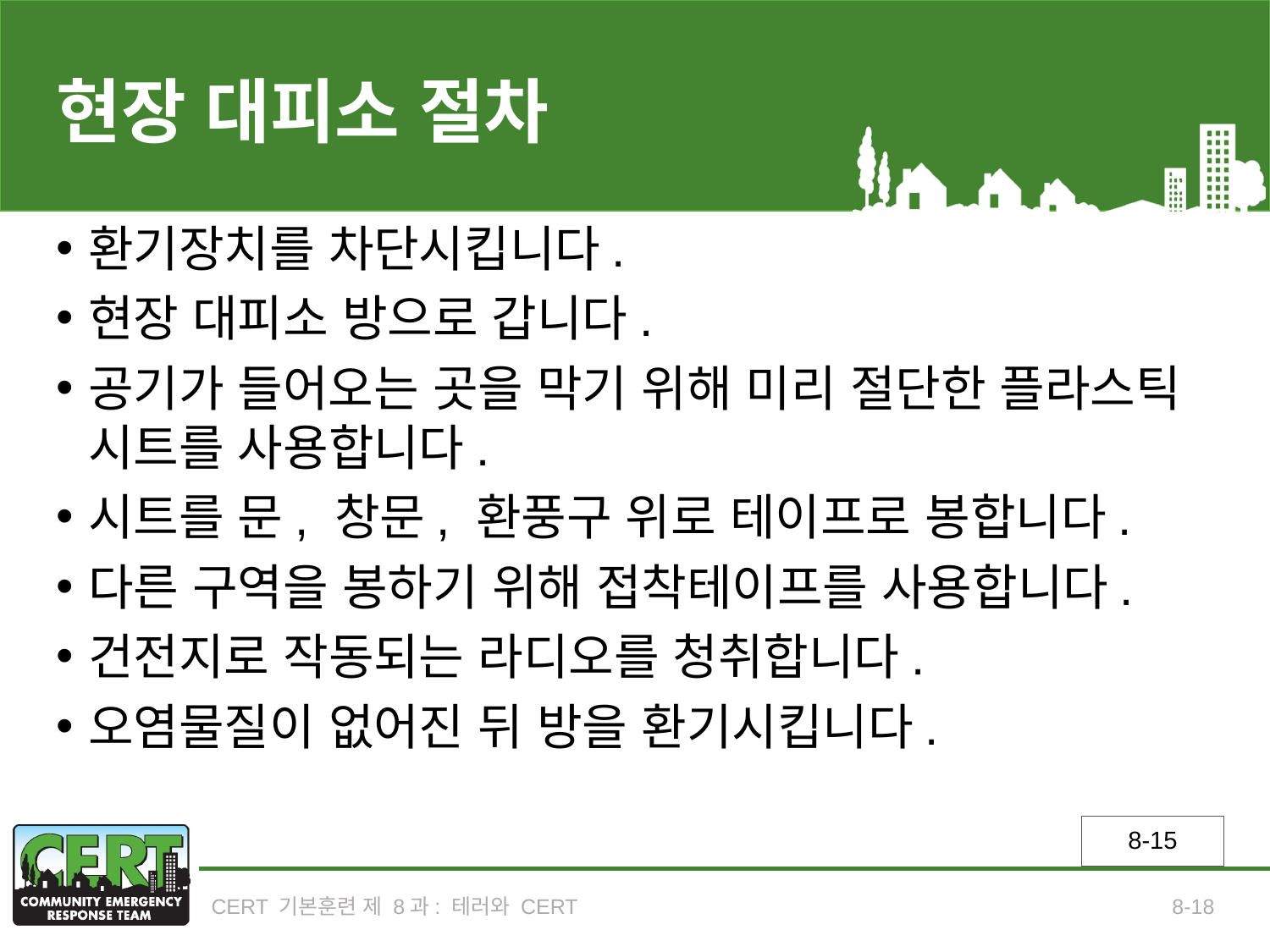

# 현장 대피소 절차
환기장치를 차단시킵니다.
현장 대피소 방으로 갑니다.
공기가 들어오는 곳을 막기 위해 미리 절단한 플라스틱 시트를 사용합니다.
시트를 문, 창문, 환풍구 위로 테이프로 봉합니다.
다른 구역을 봉하기 위해 접착테이프를 사용합니다.
건전지로 작동되는 라디오를 청취합니다.
오염물질이 없어진 뒤 방을 환기시킵니다.
8-15
CERT 기본훈련 제 8과: 테러와 CERT
8-18